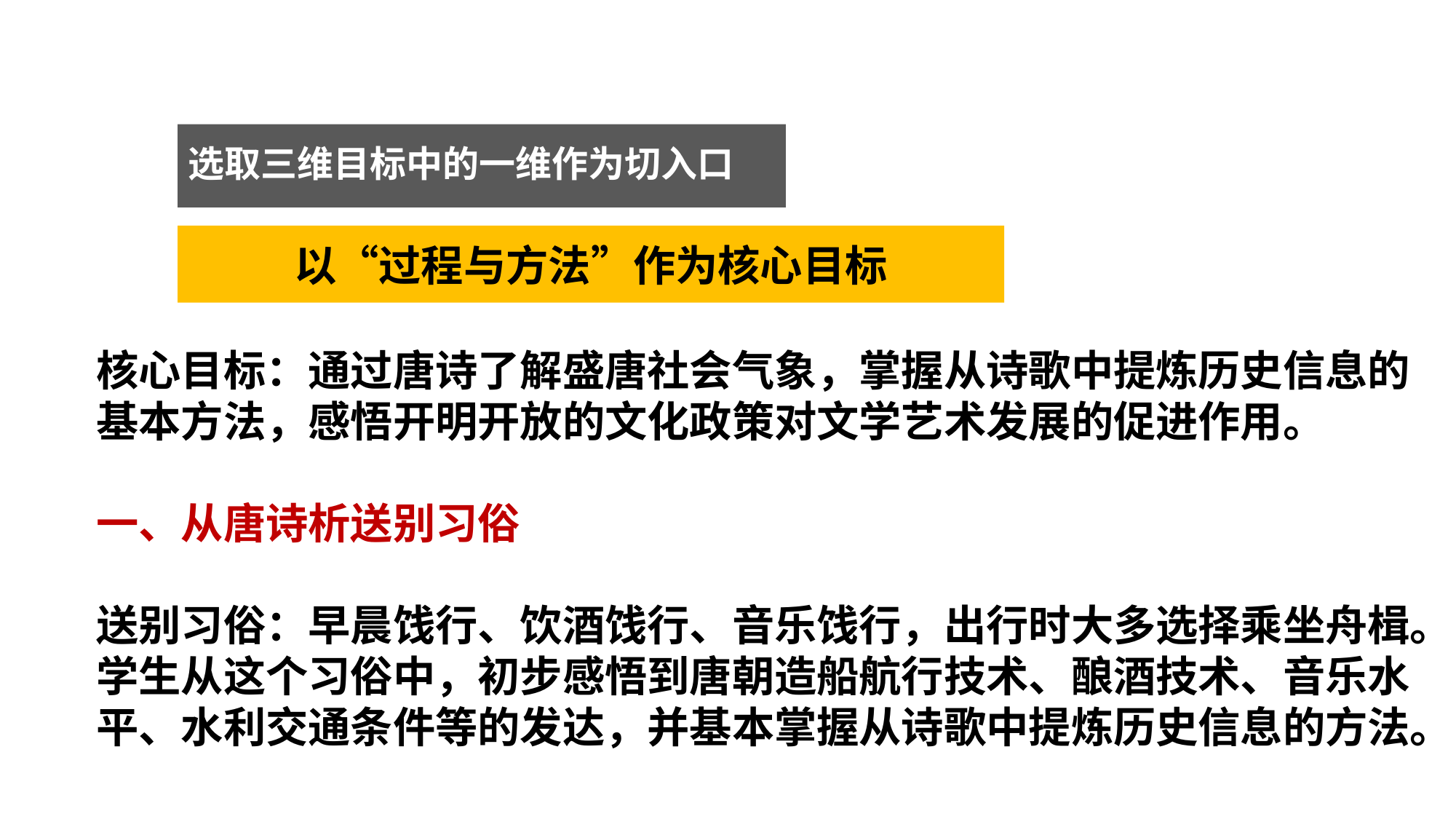

选取三维目标中的一维作为切入口
以“过程与方法”作为核心目标
核心目标：通过唐诗了解盛唐社会气象，掌握从诗歌中提炼历史信息的基本方法，感悟开明开放的文化政策对文学艺术发展的促进作用。

一、从唐诗析送别习俗

送别习俗：早晨饯行、饮酒饯行、音乐饯行，出行时大多选择乘坐舟楫。学生从这个习俗中，初步感悟到唐朝造船航行技术、酿酒技术、音乐水平、水利交通条件等的发达，并基本掌握从诗歌中提炼历史信息的方法。